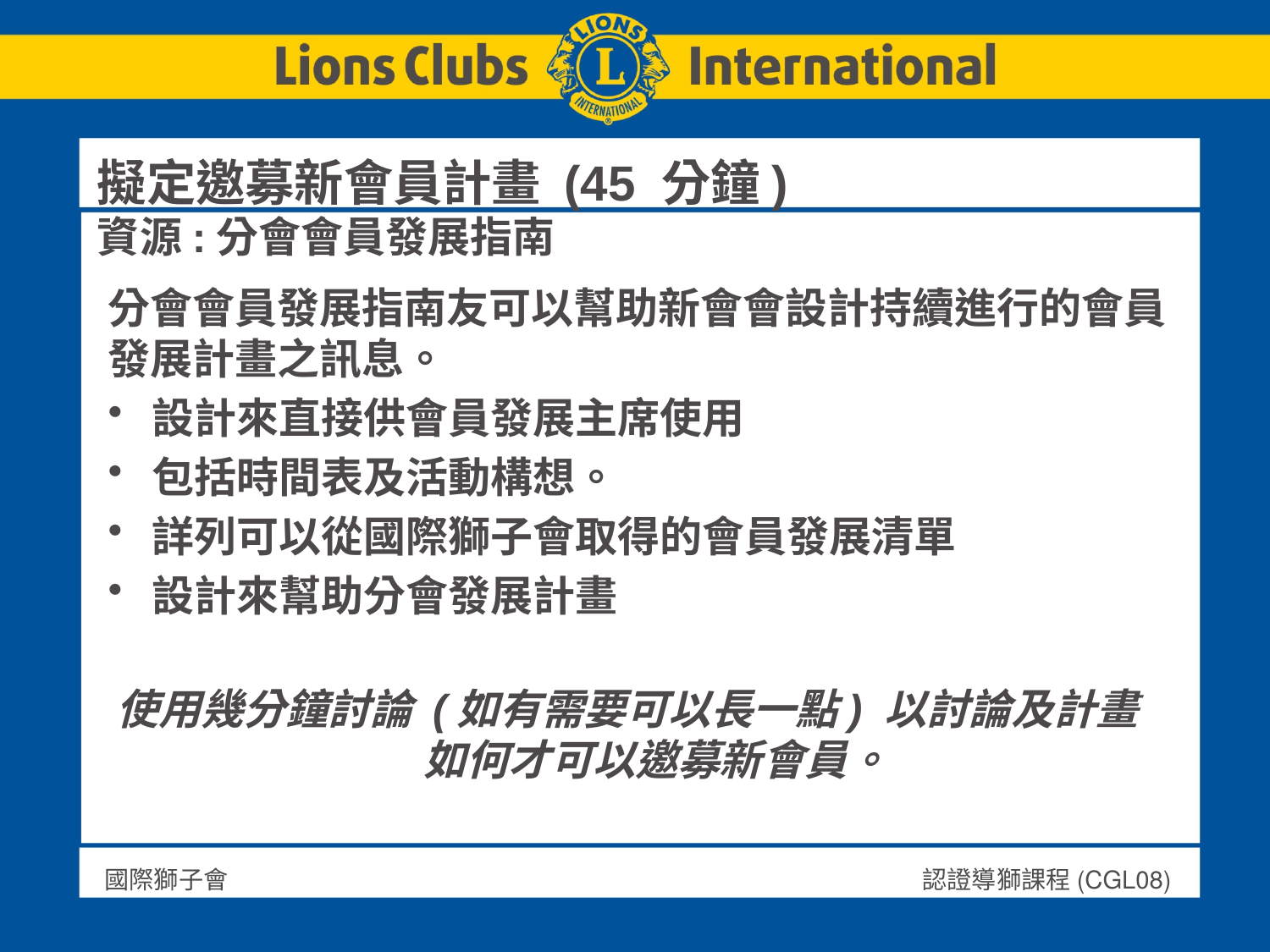

# 擬定邀募新會員計畫 (45 分鐘) 資源:分會會員發展指南
分會會員發展指南友可以幫助新會會設計持續進行的會員發展計畫之訊息。
  設計來直接供會員發展主席使用
  包括時間表及活動構想。
  詳列可以從國際獅子會取得的會員發展清單
  設計來幫助分會發展計畫

使用幾分鐘討論 (如有需要可以長一點) 以討論及計畫       如何才可以邀募新會員。